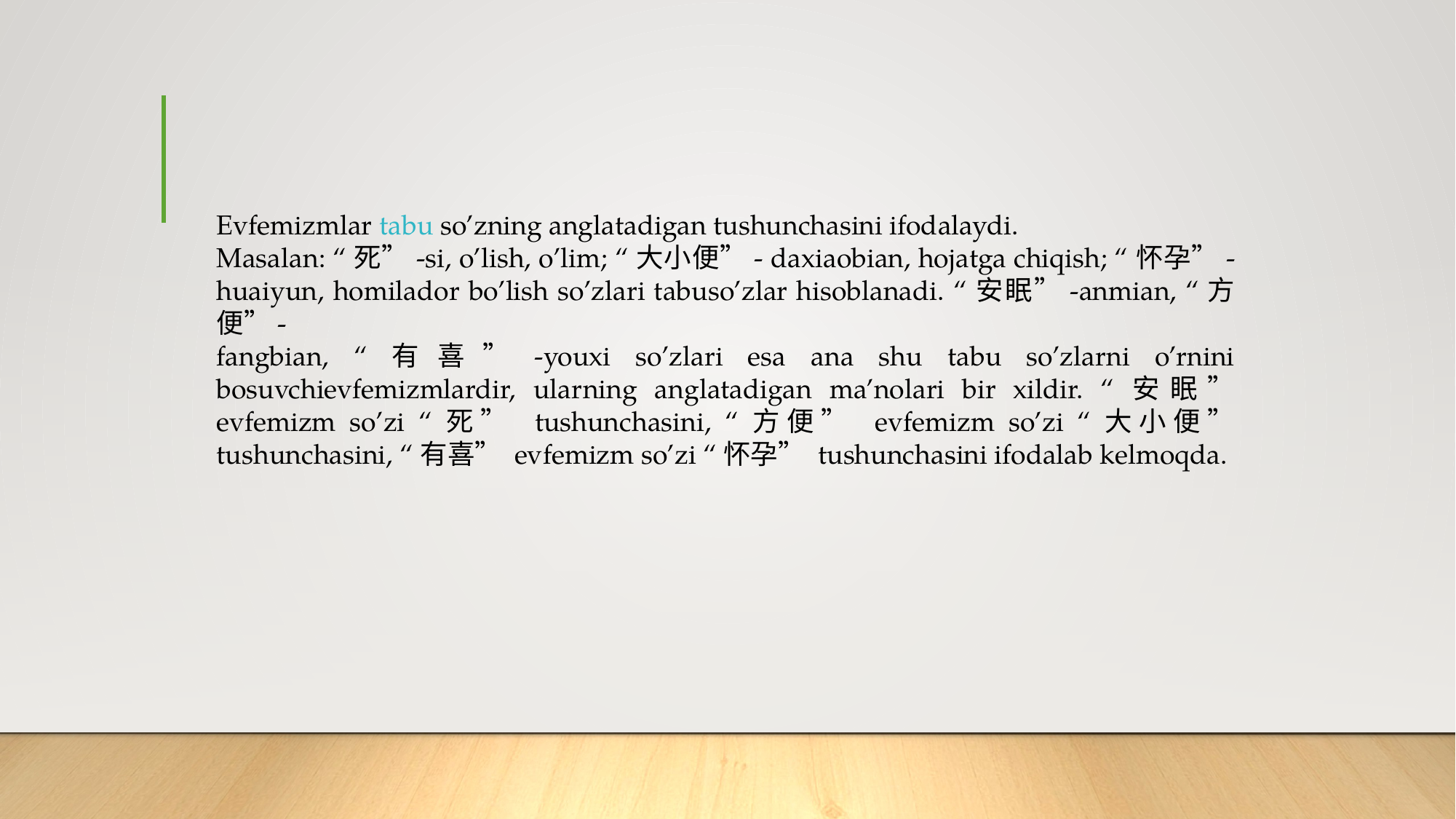

Evfemizmlar tabu so’zning anglatadigan tushunchasini ifodalaydi.
Masalan: “死”-si, o’lish, o’lim; “大小便”- daxiaobian, hojatga chiqish; “怀孕”-huaiyun, homilador bo’lish so’zlari tabuso’zlar hisoblanadi. “安眠”-anmian, “方便”-
fangbian, “有喜”-youxi so’zlari esa ana shu tabu so’zlarni o’rnini bosuvchievfemizmlardir, ularning anglatadigan ma’nolari bir xildir. “安眠” evfemizm so’zi “死” tushunchasini, “方便” evfemizm so’zi “大小便” tushunchasini, “有喜” evfemizm so’zi “怀孕” tushunchasini ifodalab kelmoqda.